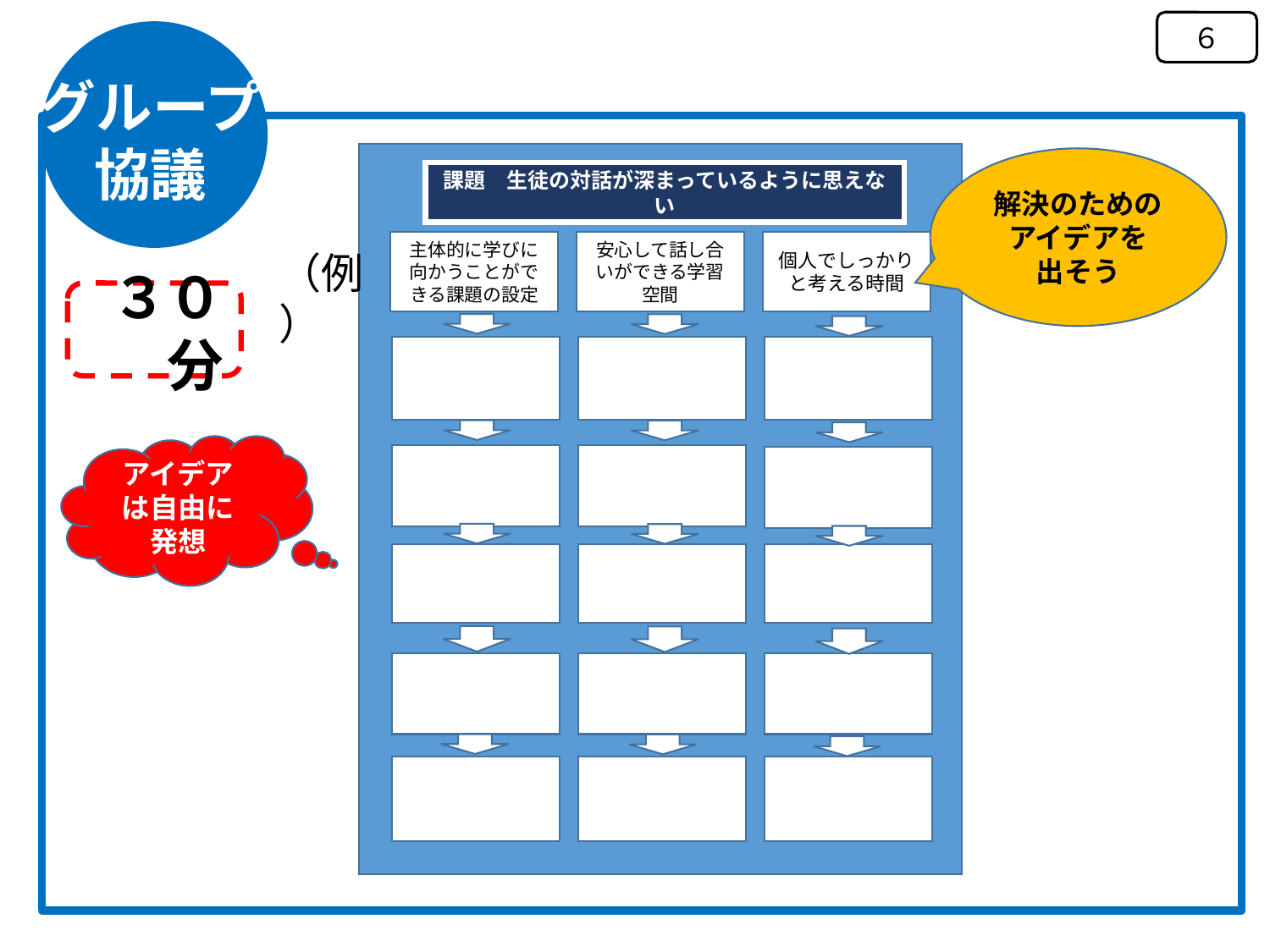

６

グループ
協議

解決のためのアイデアを
出そう
課題　生徒の対話が深まっているように思えない
個人でしっかりと考える時間
安心して話し合いができる学習空間
主体的に学びに向かうことができる課題の設定
（例）
３０分

アイデアは自由に発想